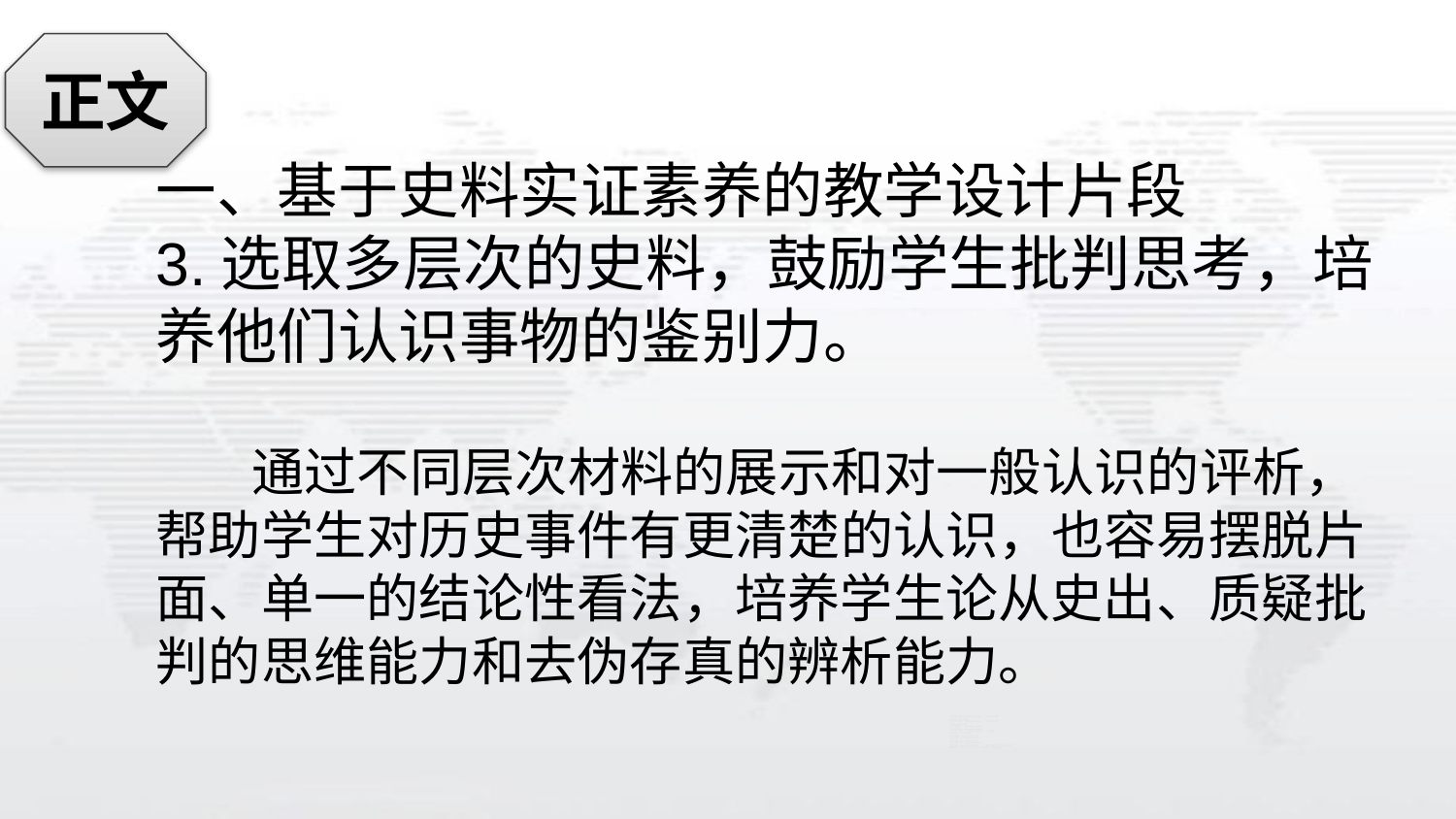

正文
一、基于史料实证素养的教学设计片段
3.选取多层次的史料，鼓励学生批判思考，培养他们认识事物的鉴别力。
       通过不同层次材料的展示和对一般认识的评析，帮助学生对历史事件有更清楚的认识，也容易摆脱片面、单一的结论性看法，培养学生论从史出、质疑批判的思维能力和去伪存真的辨析能力。